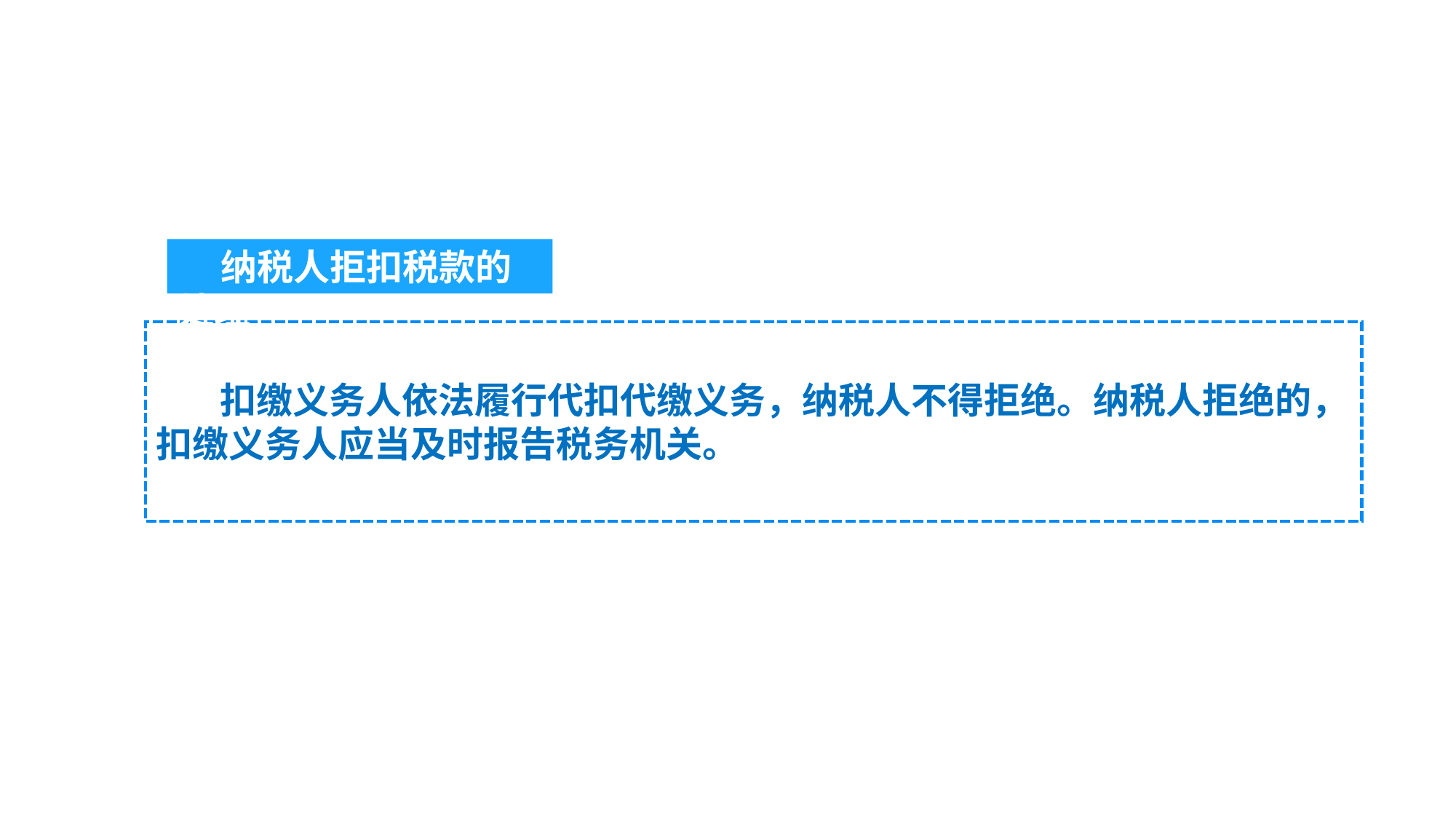

纳税人拒扣税款的处理

  扣缴义务人依法履行代扣代缴义务，纳税人不得拒绝。纳税人拒绝的，扣缴义务人应当及时报告税务机关。

02
01